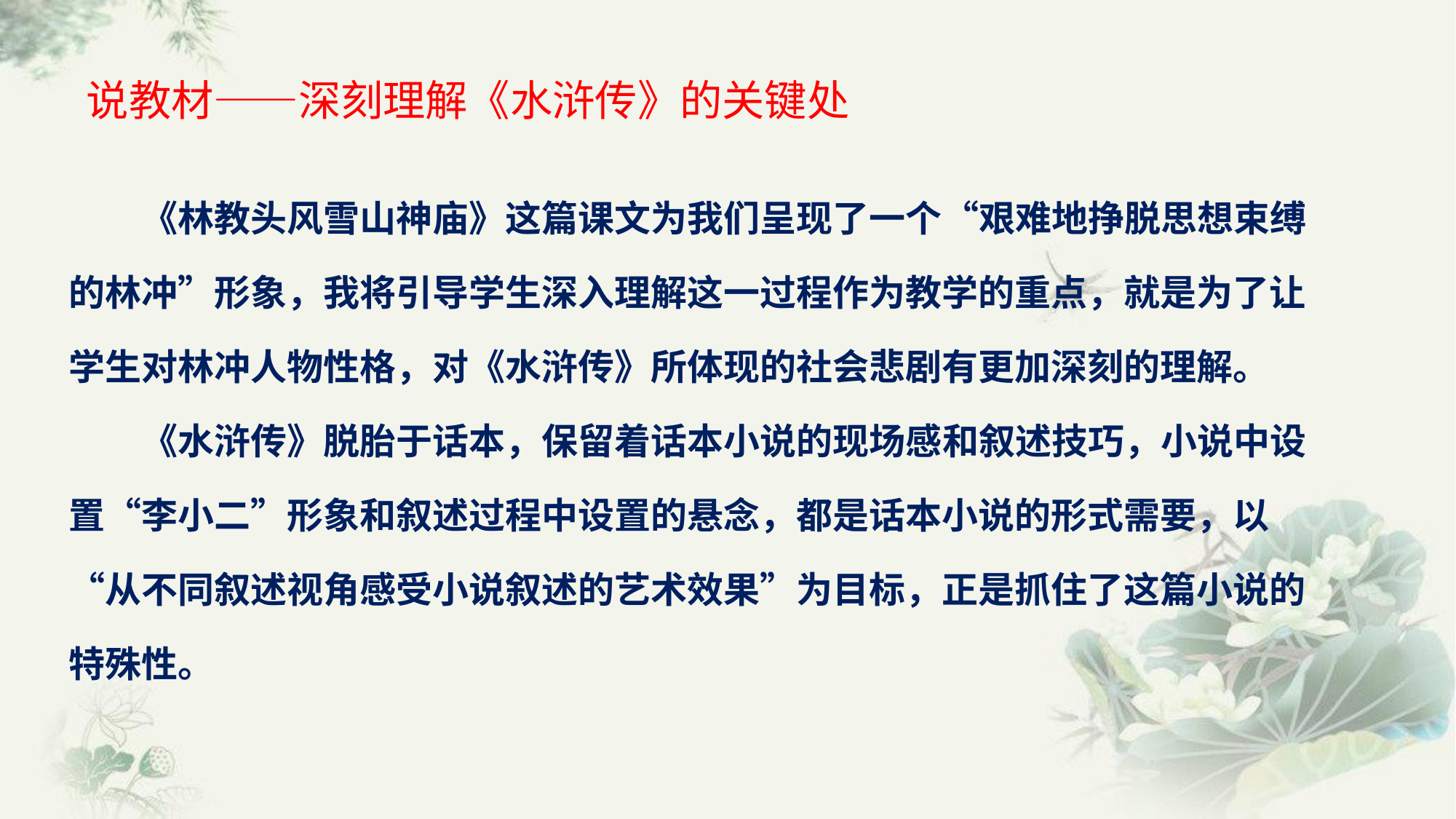

说教材——深刻理解《水浒传》的关键处
《林教头风雪山神庙》这篇课文为我们呈现了一个“艰难地挣脱思想束缚的林冲”形象，我将引导学生深入理解这一过程作为教学的重点，就是为了让学生对林冲人物性格，对《水浒传》所体现的社会悲剧有更加深刻的理解。
《水浒传》脱胎于话本，保留着话本小说的现场感和叙述技巧，小说中设置“李小二”形象和叙述过程中设置的悬念，都是话本小说的形式需要，以“从不同叙述视角感受小说叙述的艺术效果”为目标，正是抓住了这篇小说的特殊性。